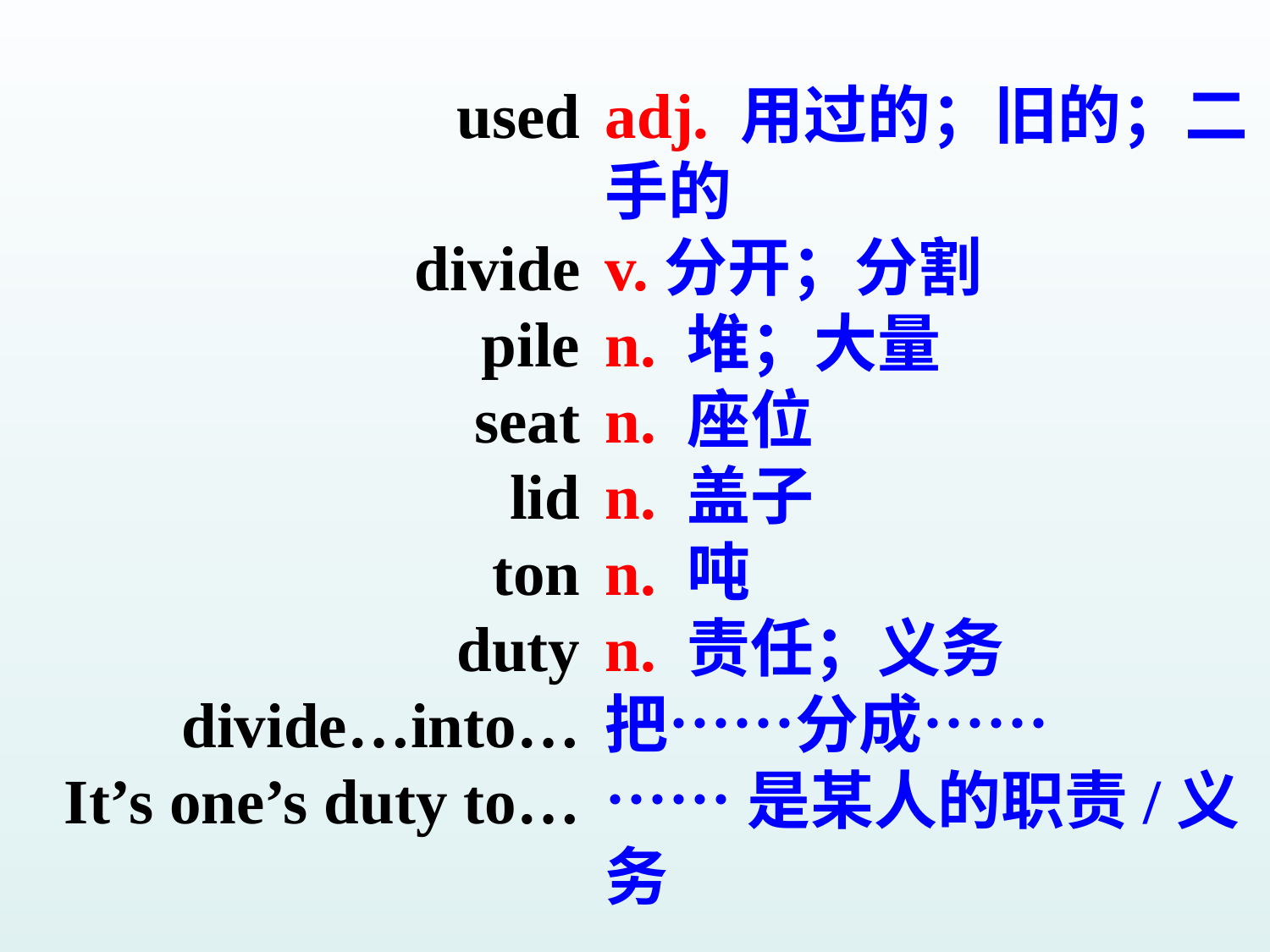

adj. 用过的；旧的；二手的
v.分开；分割
n. 堆；大量
n. 座位
n. 盖子
n. 吨
n. 责任；义务
把……分成……
……是某人的职责/义务
used

divide
pile
seat
lid
ton
duty
divide…into…
It’s one’s duty to…